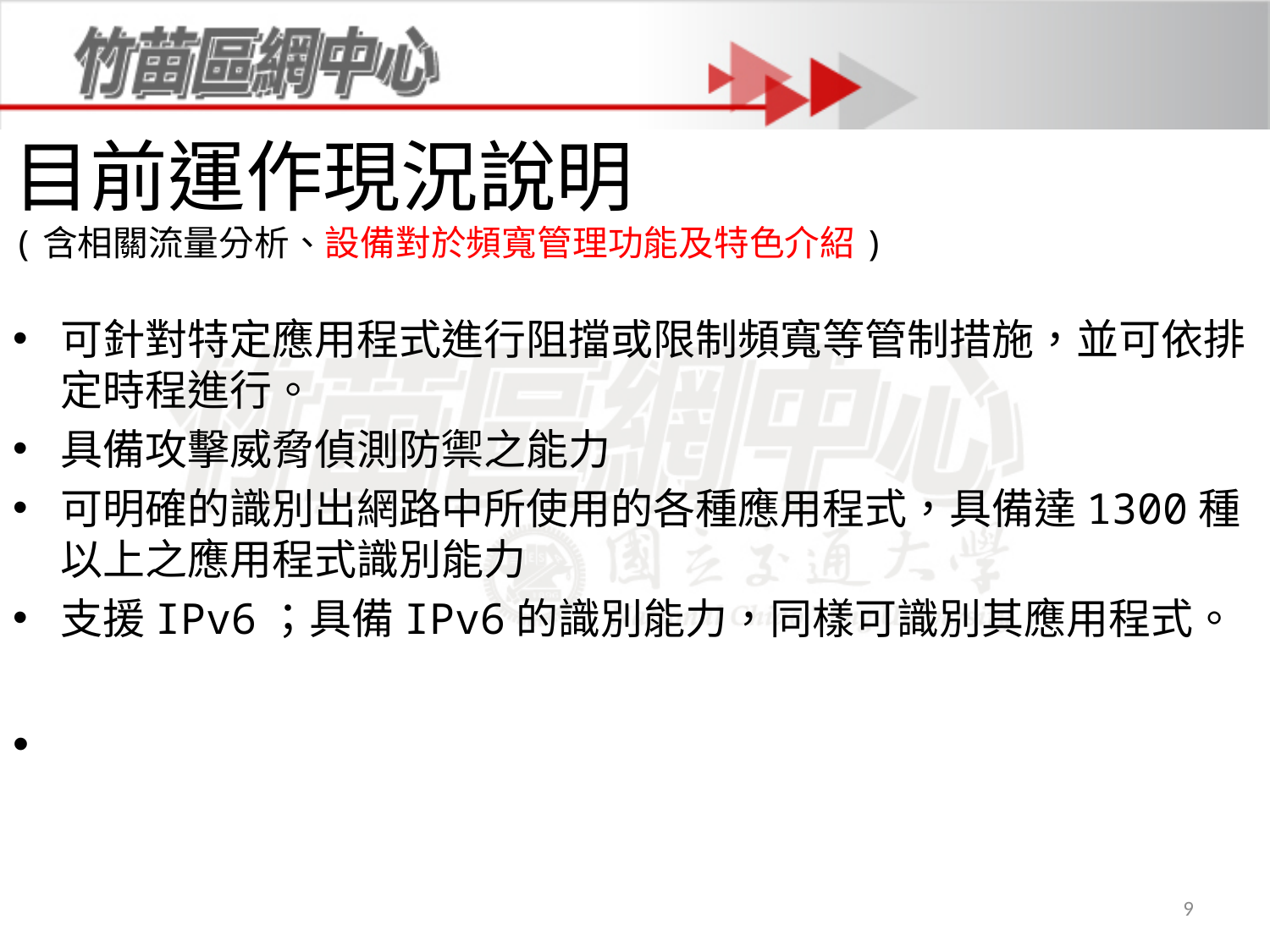

# 目前運作現況說明 (含相關流量分析、設備對於頻寬管理功能及特色介紹)
可針對特定應用程式進行阻擋或限制頻寬等管制措施，並可依排定時程進行。
具備攻擊威脅偵測防禦之能力
可明確的識別出網路中所使用的各種應用程式，具備達1300種以上之應用程式識別能力
支援IPv6；具備IPv6的識別能力，同樣可識別其應用程式。

9